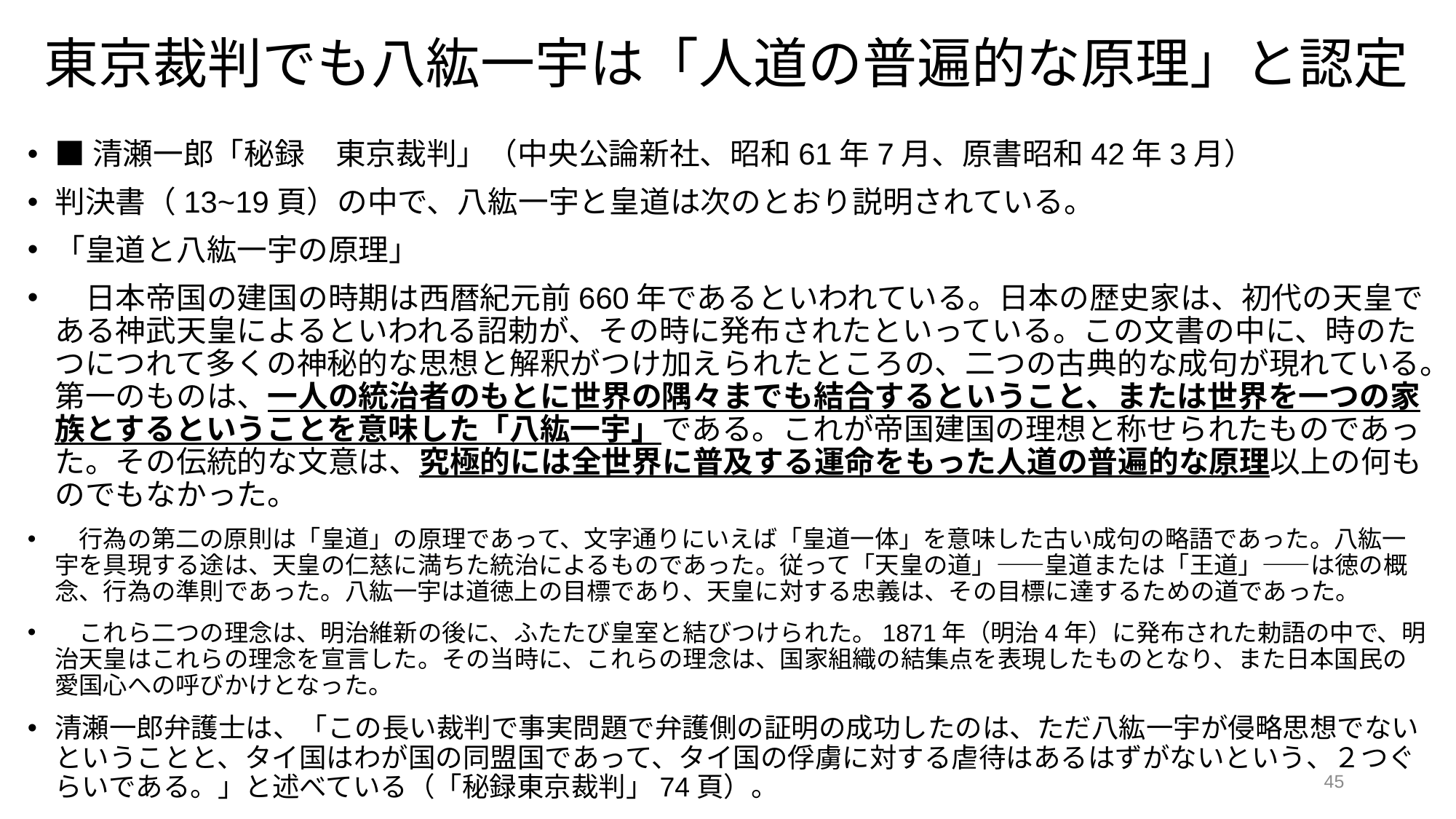

# 東京裁判でも八紘一宇は「人道の普遍的な原理」と認定
■清瀬一郎「秘録　東京裁判」（中央公論新社、昭和61年7月、原書昭和42年3月）
判決書（13~19頁）の中で、八紘一宇と皇道は次のとおり説明されている。
「皇道と八紘一宇の原理」
　日本帝国の建国の時期は西暦紀元前660年であるといわれている。日本の歴史家は、初代の天皇である神武天皇によるといわれる詔勅が、その時に発布されたといっている。この文書の中に、時のたつにつれて多くの神秘的な思想と解釈がつけ加えられたところの、二つの古典的な成句が現れている。第一のものは、一人の統治者のもとに世界の隅々までも結合するということ、または世界を一つの家族とするということを意味した「八紘一宇」である。これが帝国建国の理想と称せられたものであった。その伝統的な文意は、究極的には全世界に普及する運命をもった人道の普遍的な原理以上の何ものでもなかった。
　行為の第二の原則は「皇道」の原理であって、文字通りにいえば「皇道一体」を意味した古い成句の略語であった。八紘一宇を具現する途は、天皇の仁慈に満ちた統治によるものであった。従って「天皇の道」――皇道または「王道」――は徳の概念、行為の準則であった。八紘一宇は道徳上の目標であり、天皇に対する忠義は、その目標に達するための道であった。
　これら二つの理念は、明治維新の後に、ふたたび皇室と結びつけられた。1871年（明治4年）に発布された勅語の中で、明治天皇はこれらの理念を宣言した。その当時に、これらの理念は、国家組織の結集点を表現したものとなり、また日本国民の愛国心への呼びかけとなった。
清瀬一郎弁護士は、「この長い裁判で事実問題で弁護側の証明の成功したのは、ただ八紘一宇が侵略思想でないということと、タイ国はわが国の同盟国であって、タイ国の俘虜に対する虐待はあるはずがないという、２つぐらいである。」と述べている（「秘録東京裁判」74頁）。
45